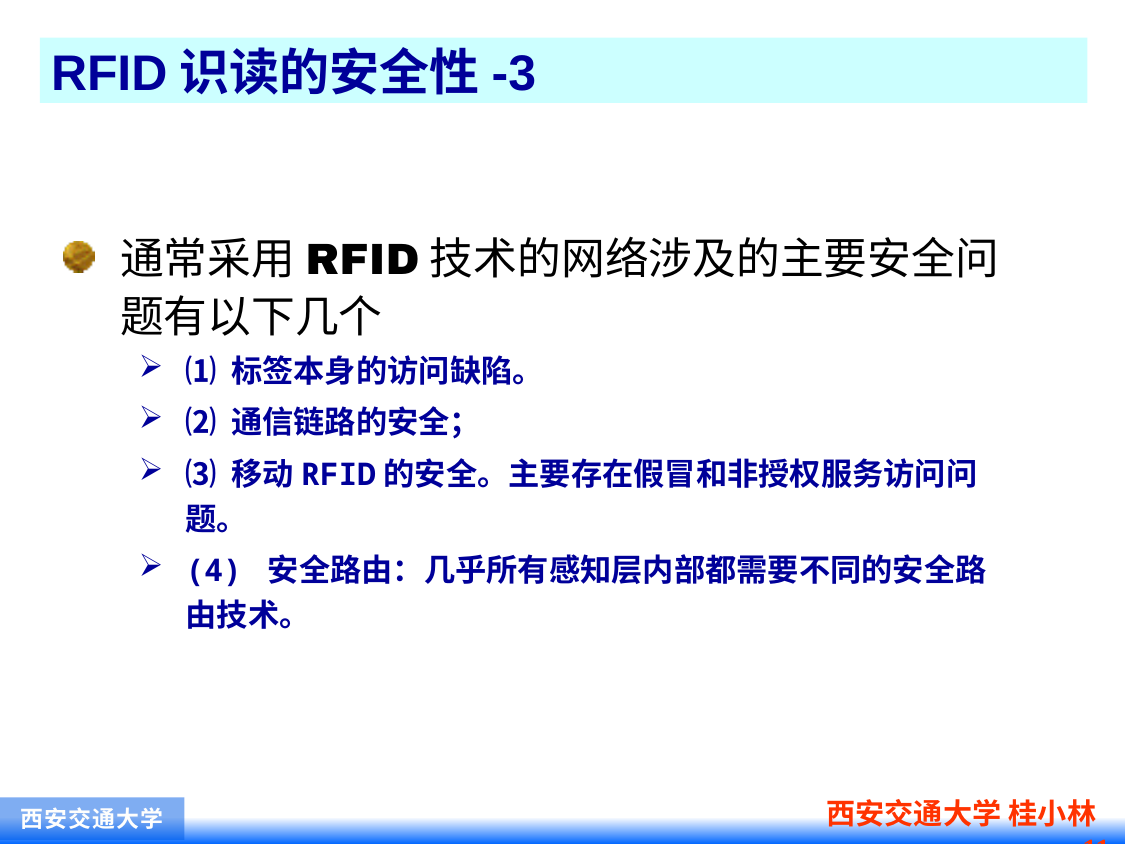

# RFID识读的安全性-3
通常采用RFID技术的网络涉及的主要安全问题有以下几个
⑴ 标签本身的访问缺陷。
⑵ 通信链路的安全；
⑶ 移动RFID的安全。主要存在假冒和非授权服务访问问题。
(4) 安全路由：几乎所有感知层内部都需要不同的安全路由技术。

西安交通大学 桂小林 11